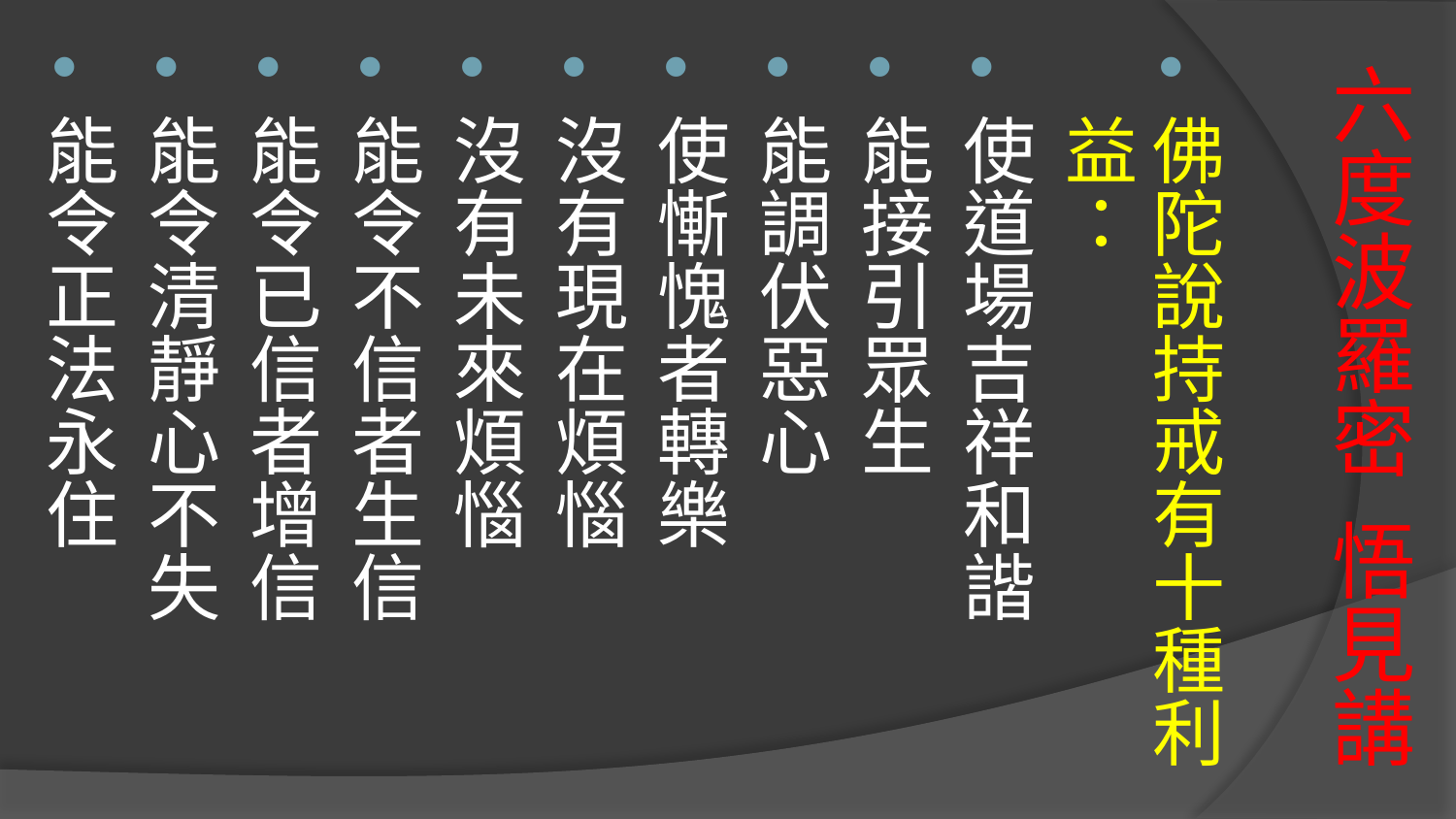

佛陀說持戒有十種利益：
使道場吉祥和諧
能接引眾生
能調伏惡心
使慚愧者轉樂
沒有現在煩惱
沒有未來煩惱
能令不信者生信
能令已信者增信
能令清靜心不失
能令正法永住
# 六度波羅密  悟見講